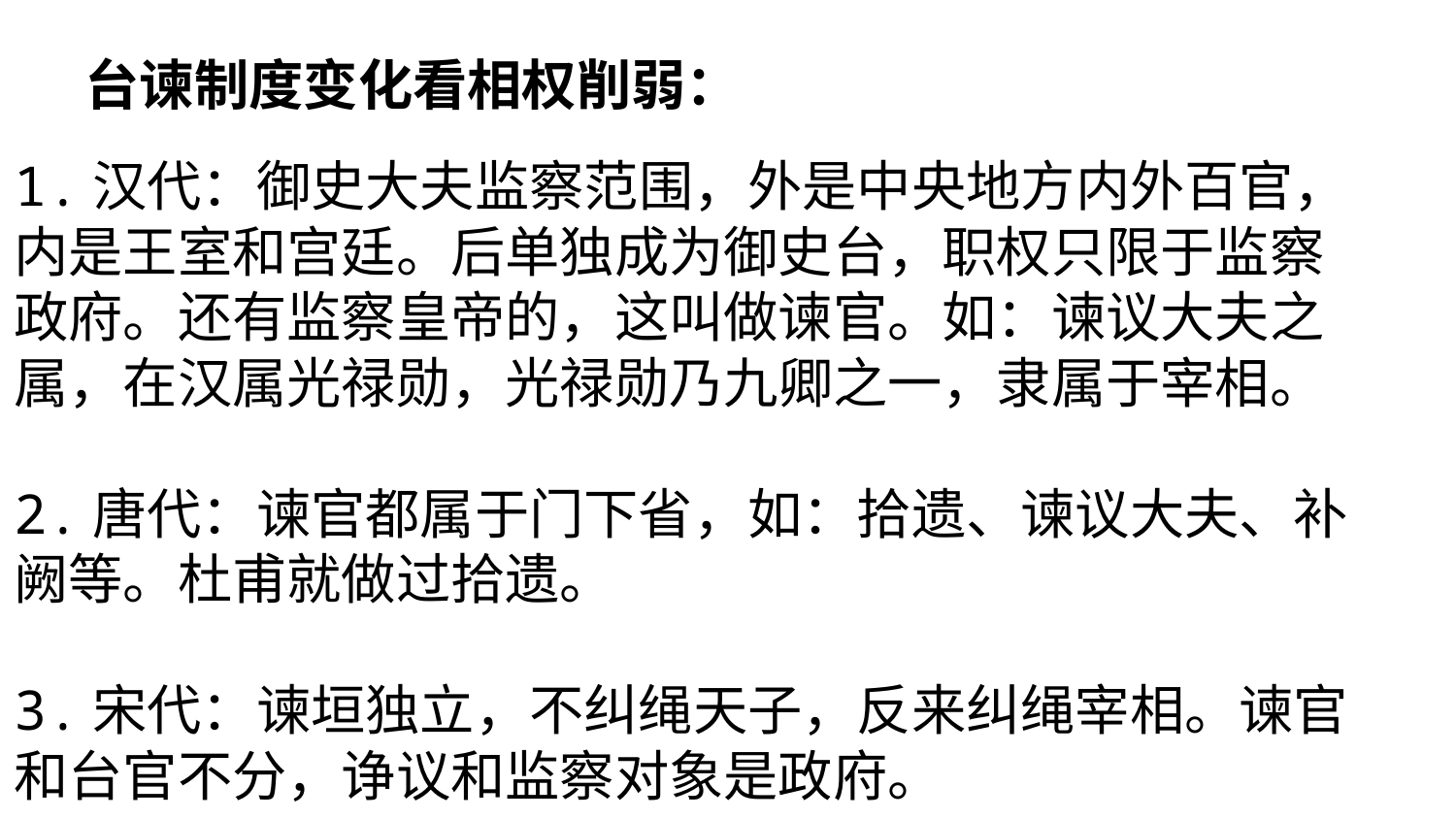

台谏制度变化看相权削弱：
1.汉代：御史大夫监察范围，外是中央地方内外百官，内是王室和宫廷。后单独成为御史台，职权只限于监察政府。还有监察皇帝的，这叫做谏官。如：谏议大夫之属，在汉属光禄勋，光禄勋乃九卿之一，隶属于宰相。

2.唐代：谏官都属于门下省，如：拾遗、谏议大夫、补阙等。杜甫就做过拾遗。

3.宋代：谏垣独立，不纠绳天子，反来纠绳宰相。谏官和台官不分，诤议和监察对象是政府。